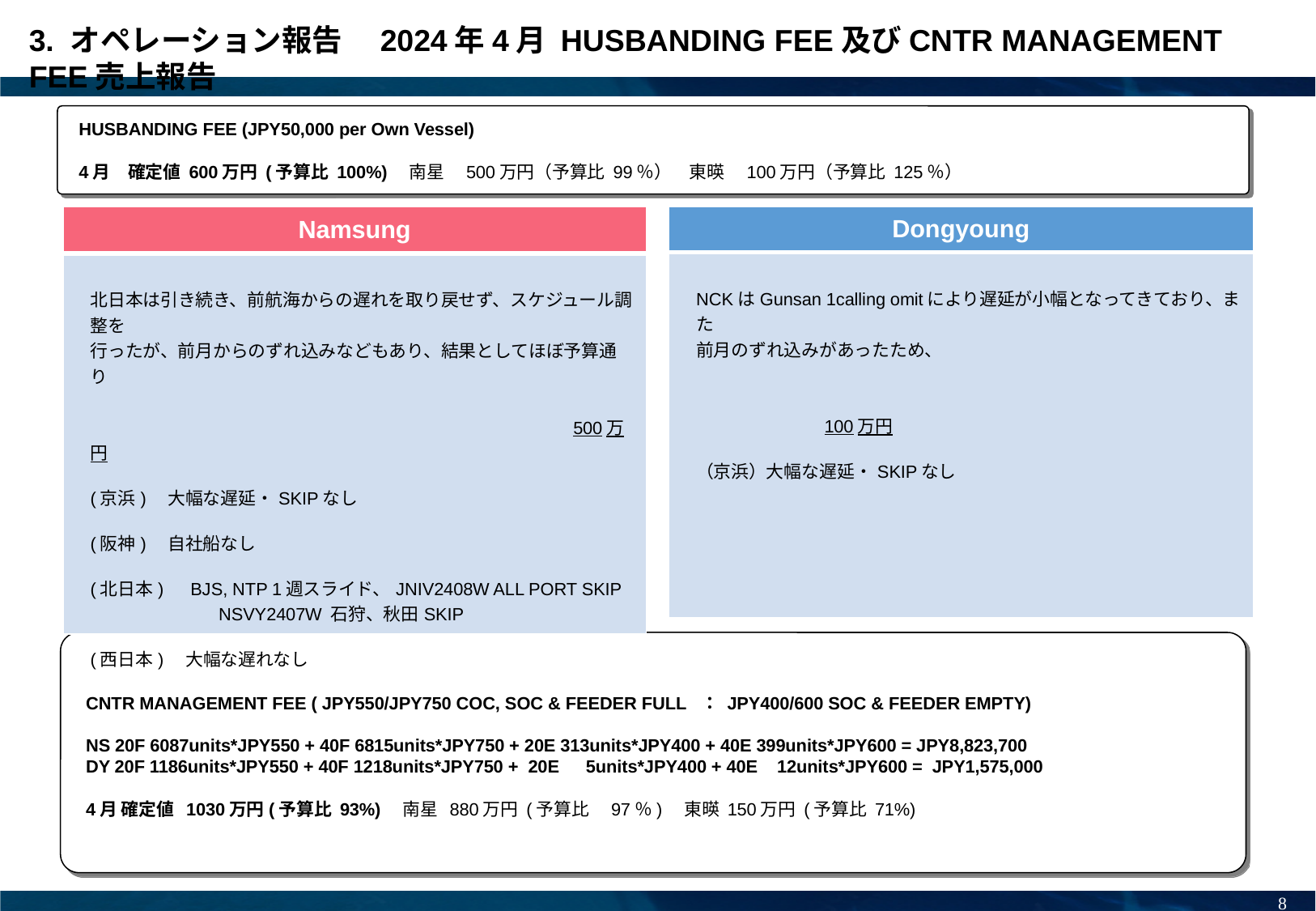

3. オペレーション報告　2024年4月 HUSBANDING FEE及びCNTR MANAGEMENT FEE売上報告
HUSBANDING FEE (JPY50,000 per Own Vessel)

4月　確定値 600万円 (予算比 100%)　南星　500万円（予算比 99％）　東暎　100万円（予算比 125％）
| Namsung |
| --- |
| 北日本は引き続き、前航海からの遅れを取り戻せず、スケジュール調整を 行ったが、前月からのずれ込みなどもあり、結果としてほぼ予算通り 　　　　　　　　　　　　　　　 　 　　　　　　　　　　　　　　　　　　500万円 (京浜)　大幅な遅延・SKIPなし (阪神)　自社船なし (北日本)　BJS, NTP 1週スライド、JNIV2408W ALL PORT SKIP 　　　　　　　NSVY2407W 石狩、秋田SKIP (西日本)　大幅な遅れなし |
| Dongyoung |
| --- |
| NCKはGunsan 1calling omitにより遅延が小幅となってきており、また 前月のずれ込みがあったため、 　 　　　　　　　　　 　　　　　　　　　　　　　　　　　　　　　　　　　　　　　　　　　　　　　100万円　 （京浜）大幅な遅延・SKIPなし |

CNTR MANAGEMENT FEE ( JPY550/JPY750 COC, SOC & FEEDER FULL  ： JPY400/600 SOC & FEEDER EMPTY)

NS 20F 6087units*JPY550 + 40F 6815units*JPY750 + 20E 313units*JPY400 + 40E 399units*JPY600 = JPY8,823,700
DY 20F 1186units*JPY550 + 40F 1218units*JPY750 +  20E　5units*JPY400 + 40E    12units*JPY600 =  JPY1,575,000

4月 確定値  1030万円(予算比 93%)　南星  880万円 (予算比　97％)　東暎 150万円 (予算比 71%)

8